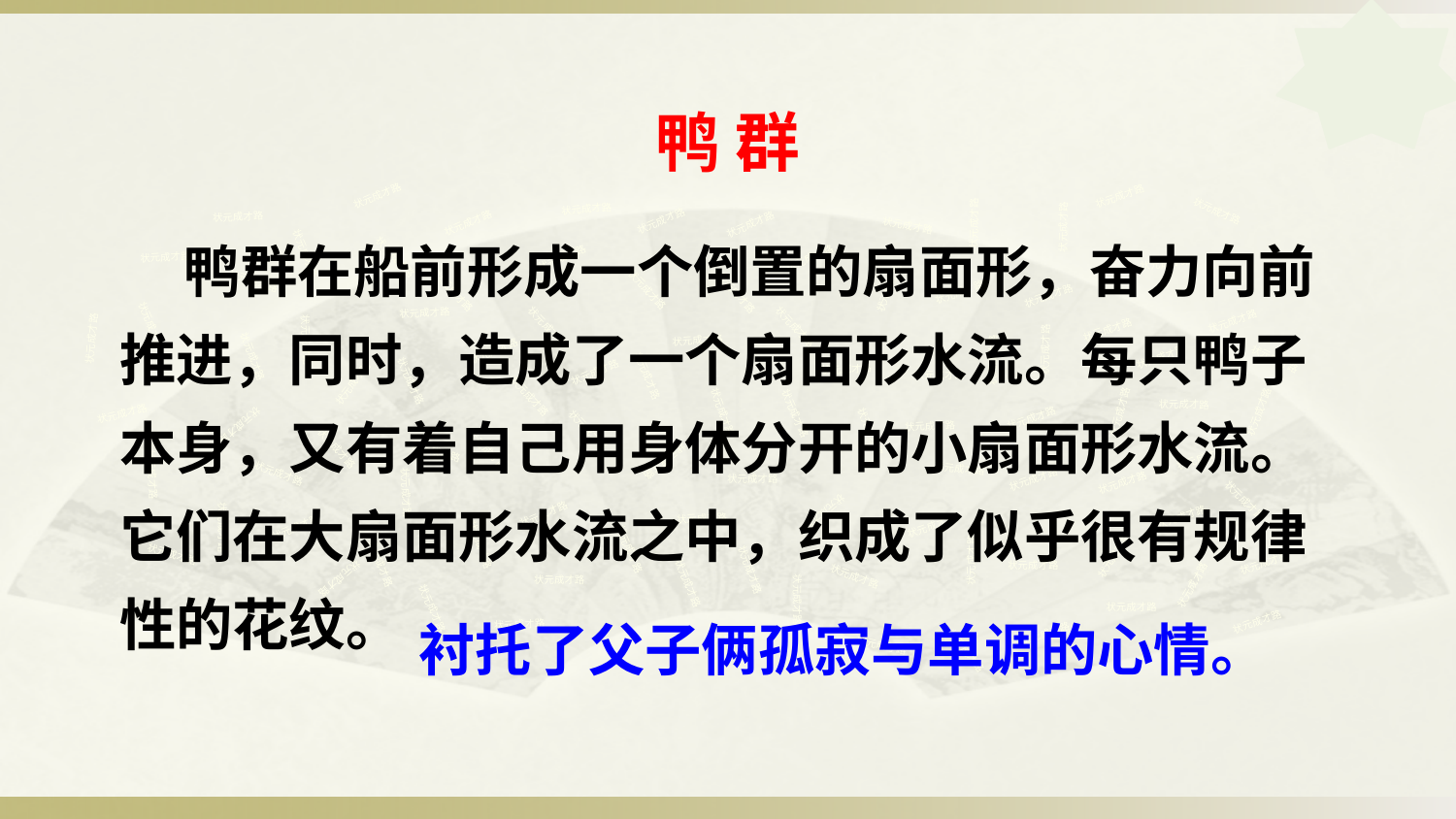

鸭 群
状元成才路
状元成才路
状元成才路
状元成才路
状元成才路
状元成才路
    鸭群在船前形成一个倒置的扇面形，奋力向前推进，同时，造成了一个扇面形水流。每只鸭子本身，又有着自己用身体分开的小扇面形水流。它们在大扇面形水流之中，织成了似乎很有规律性的花纹。
状元成才路
状元成才路
状元成才路
状元成才路
状元成才路
状元成才路
状元成才路
状元成才路
状元成才路
状元成才路
状元成才路
状元成才路
状元成才路
状元成才路
状元成才路
状元成才路
状元成才路
状元成才路
状元成才路
状元成才路
状元成才路
状元成才路
状元成才路
状元成才路
状元成才路
状元成才路
状元成才路
状元成才路
状元成才路
状元成才路
状元成才路
状元成才路
状元成才路
状元成才路
状元成才路
状元成才路
状元成才路
状元成才路
状元成才路
状元成才路
状元成才路
状元成才路
状元成才路
状元成才路
状元成才路
状元成才路
状元成才路
状元成才路
状元成才路
状元成才路
状元成才路
状元成才路
状元成才路
状元成才路
状元成才路
状元成才路
状元成才路
状元成才路
状元成才路
状元成才路
状元成才路
状元成才路
状元成才路
状元成才路
状元成才路
状元成才路
状元成才路
状元成才路
状元成才路
状元成才路
状元成才路
状元成才路
状元成才路
状元成才路
状元成才路
状元成才路
状元成才路
状元成才路
状元成才路
状元成才路
状元成才路
状元成才路
状元成才路
状元成才路
状元成才路
状元成才路
状元成才路
状元成才路
衬托了父子俩孤寂与单调的心情。
状元成才路
状元成才路
状元成才路
状元成才路
状元成才路
状元成才路